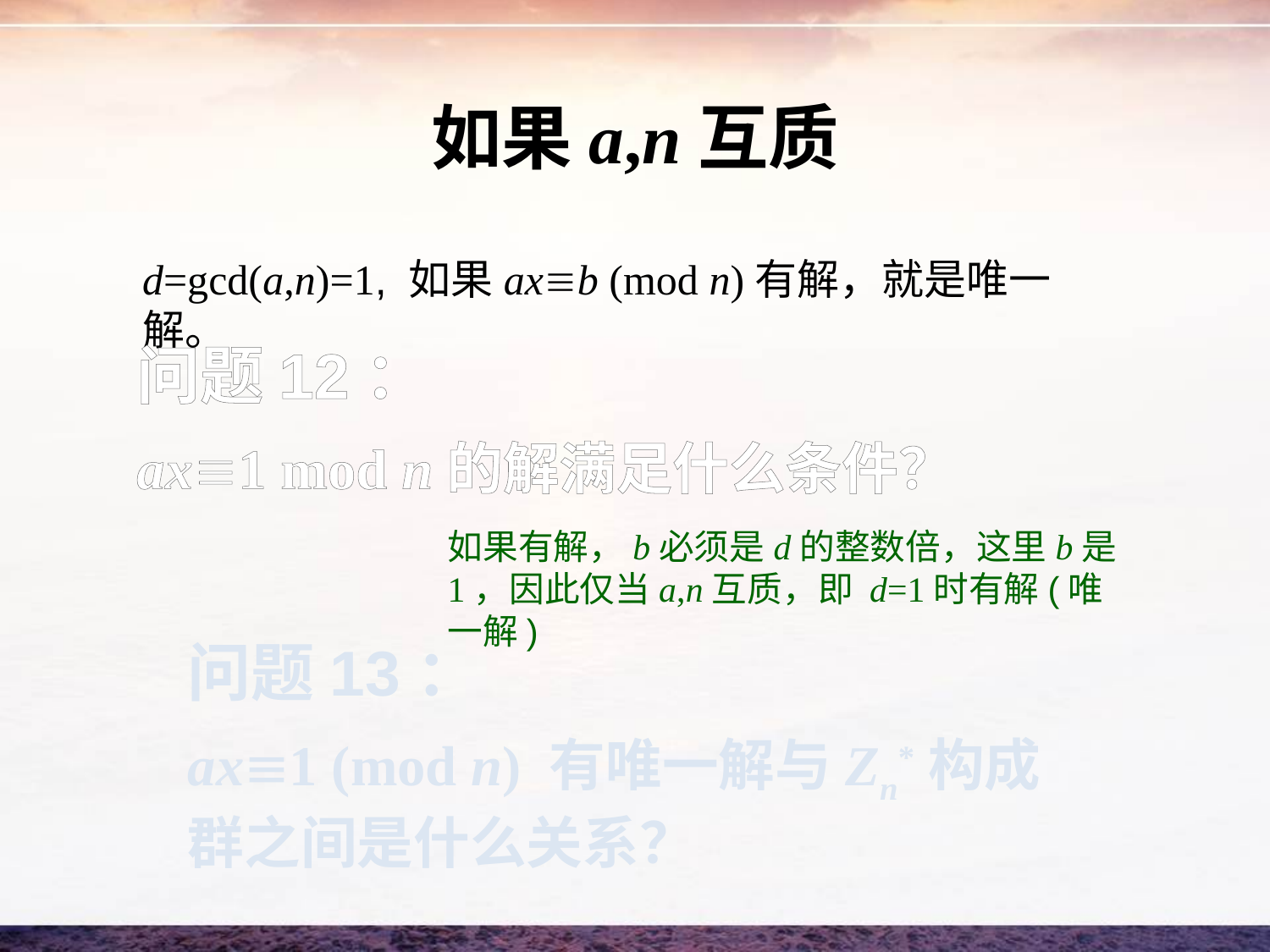

# 如果a,n互质
d=gcd(a,n)=1, 如果ax≡b (mod n)有解，就是唯一解。
问题12：
ax≡1 mod n的解满足什么条件？
如果有解，b必须是d的整数倍，这里b是1，因此仅当a,n互质，即 d=1时有解(唯一解)
问题13：
ax≡1 (mod n) 有唯一解与Zn*构成群之间是什么关系？